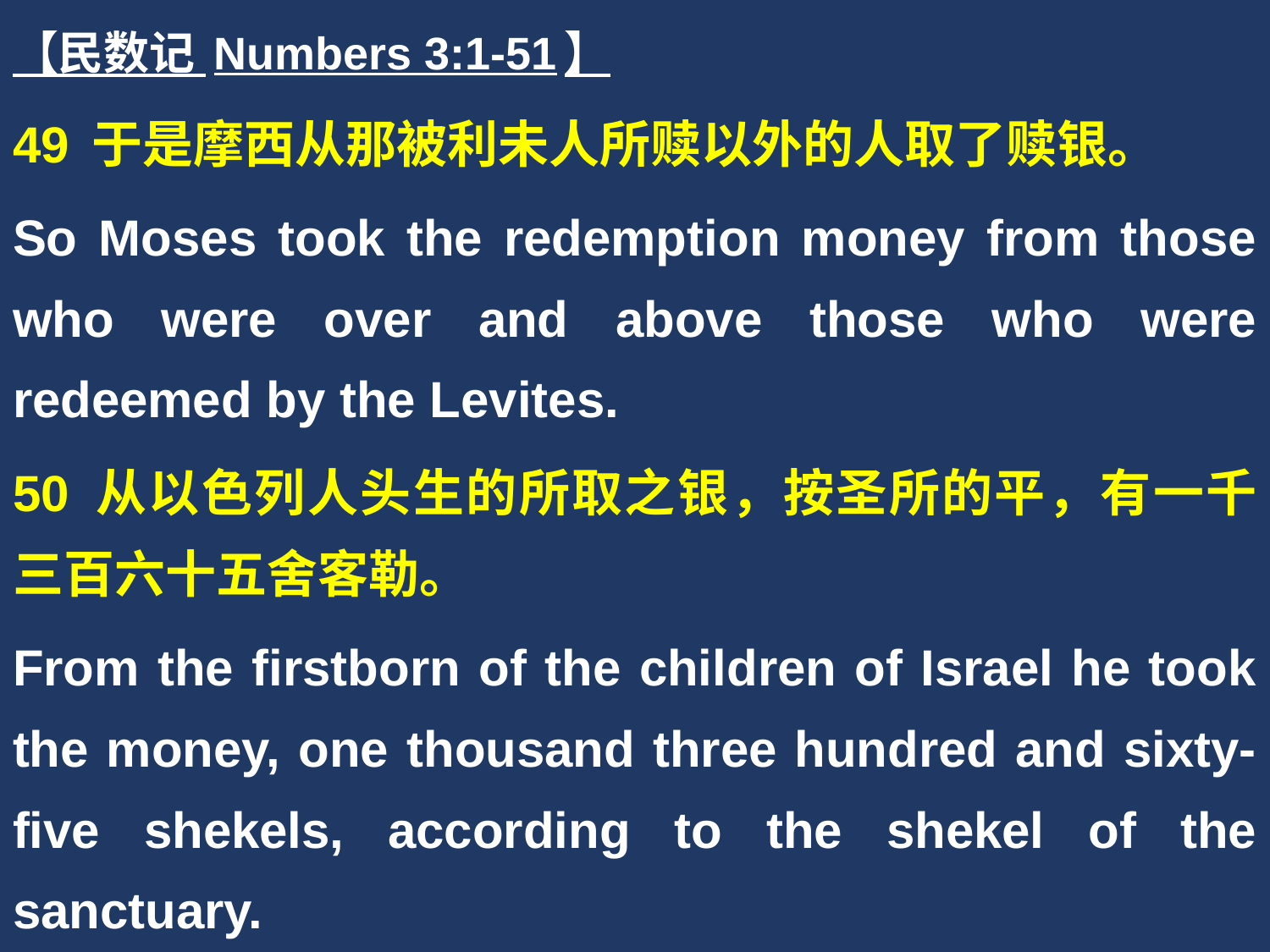

【民数记 Numbers 3:1-51】
49 于是摩西从那被利未人所赎以外的人取了赎银。
So Moses took the redemption money from those who were over and above those who were redeemed by the Levites.
50 从以色列人头生的所取之银，按圣所的平，有一千三百六十五舍客勒。
From the firstborn of the children of Israel he took the money, one thousand three hundred and sixty-five shekels, according to the shekel of the sanctuary.